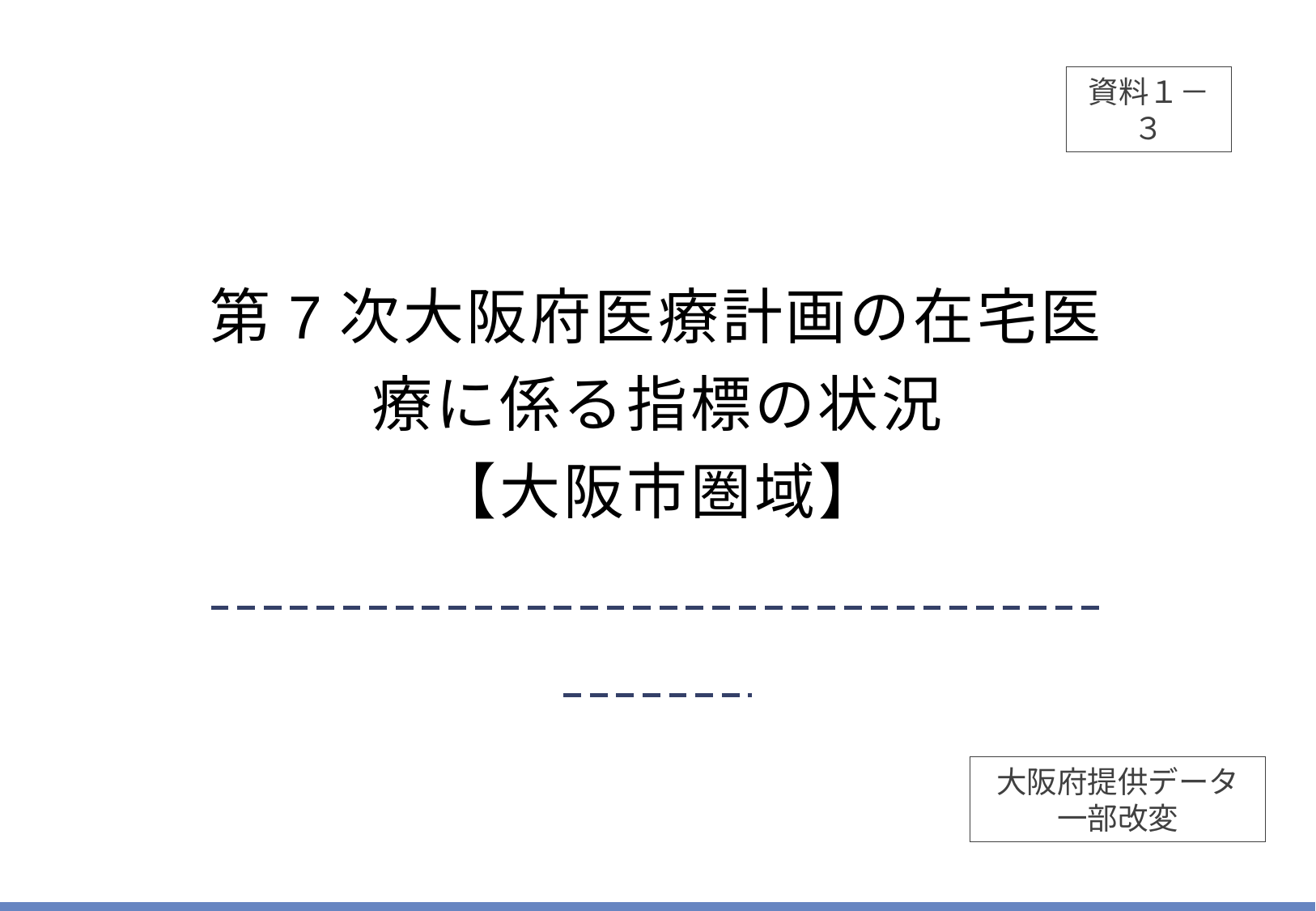

資料１－３
第7次大阪府医療計画の在宅医療に係る指標の状況
【大阪市圏域】

大阪府提供データ
一部改変